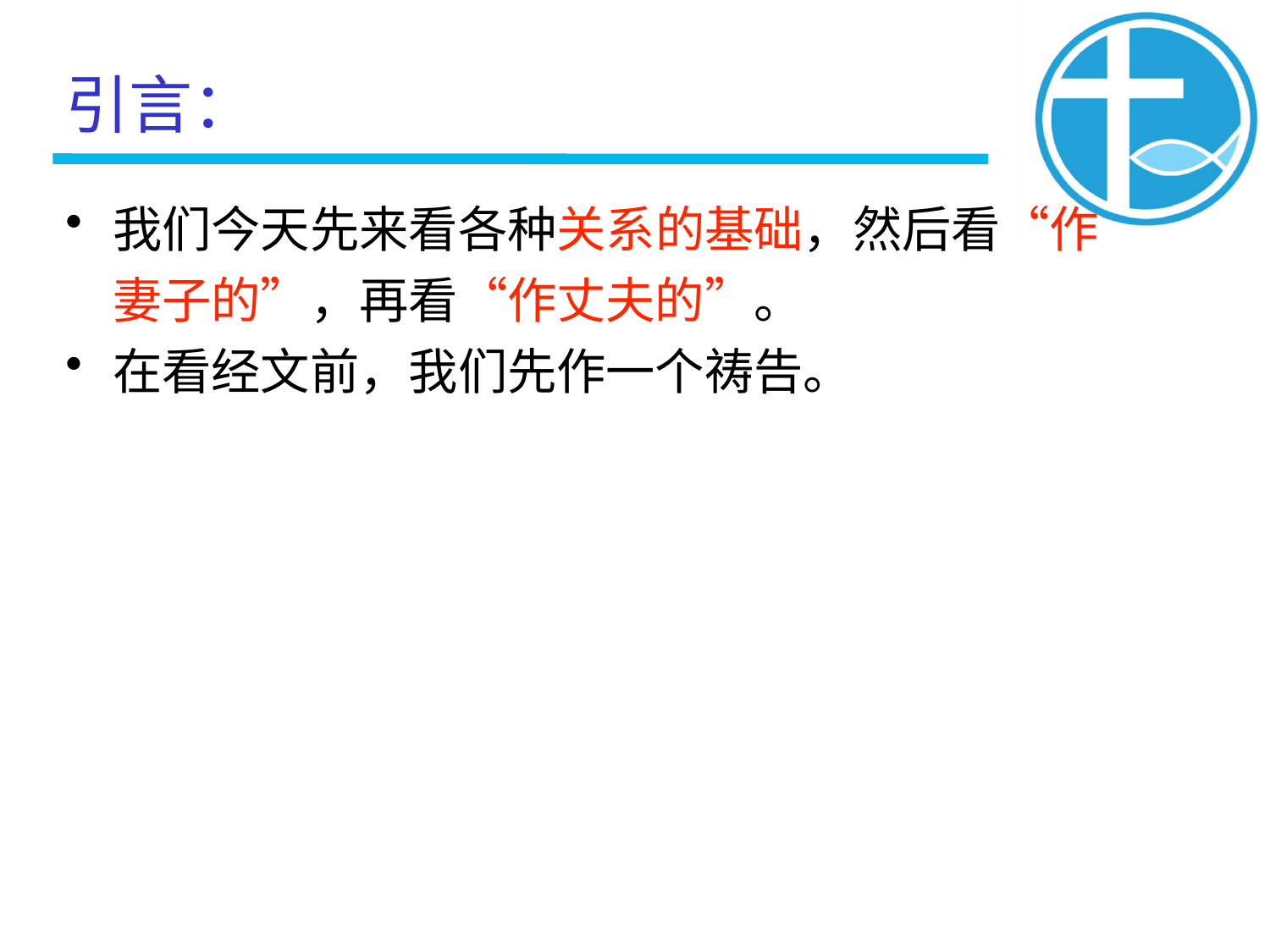

引言：
我们今天先来看各种关系的基础，然后看“作妻子的”，再看“作丈夫的”。
在看经文前，我们先作一个祷告。